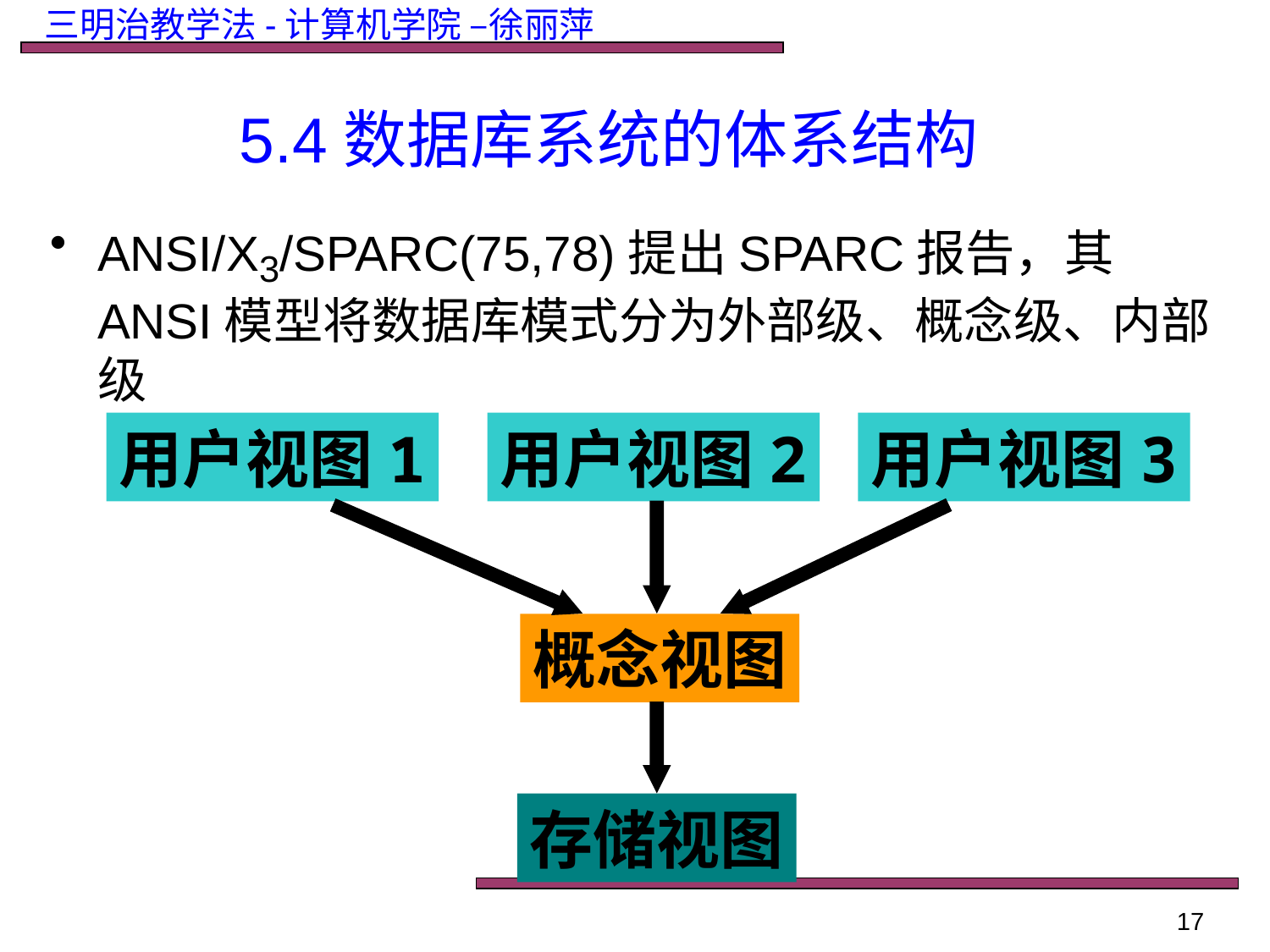

5.4数据库系统的体系结构
ANSI/X3/SPARC(75,78)提出SPARC报告，其ANSI模型将数据库模式分为外部级、概念级、内部级
用户视图1
用户视图2
用户视图3

概念视图

存储视图
17